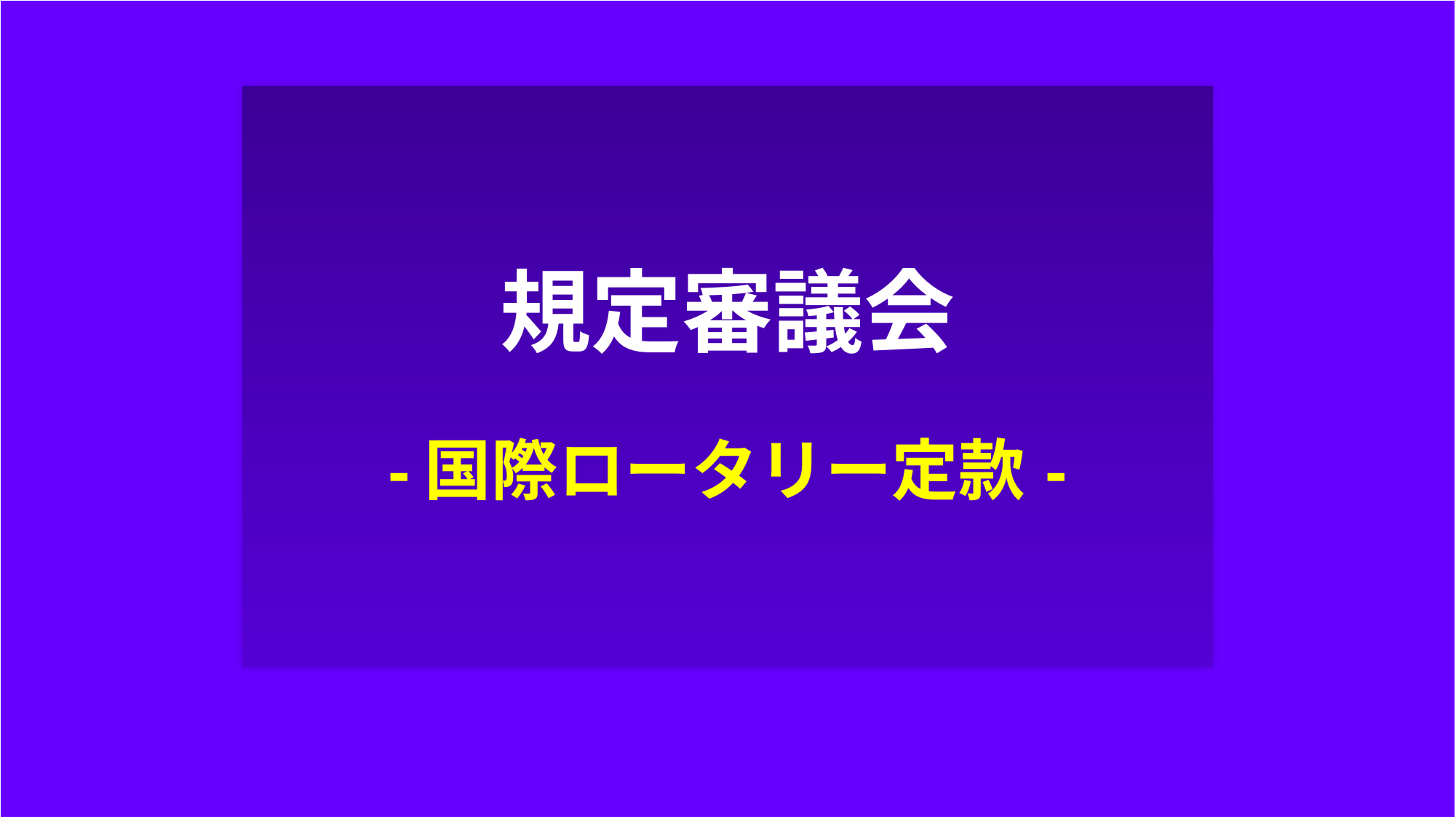

|  |
| --- |
| 規定審議会 -国際ロータリー定款- |
| --- |